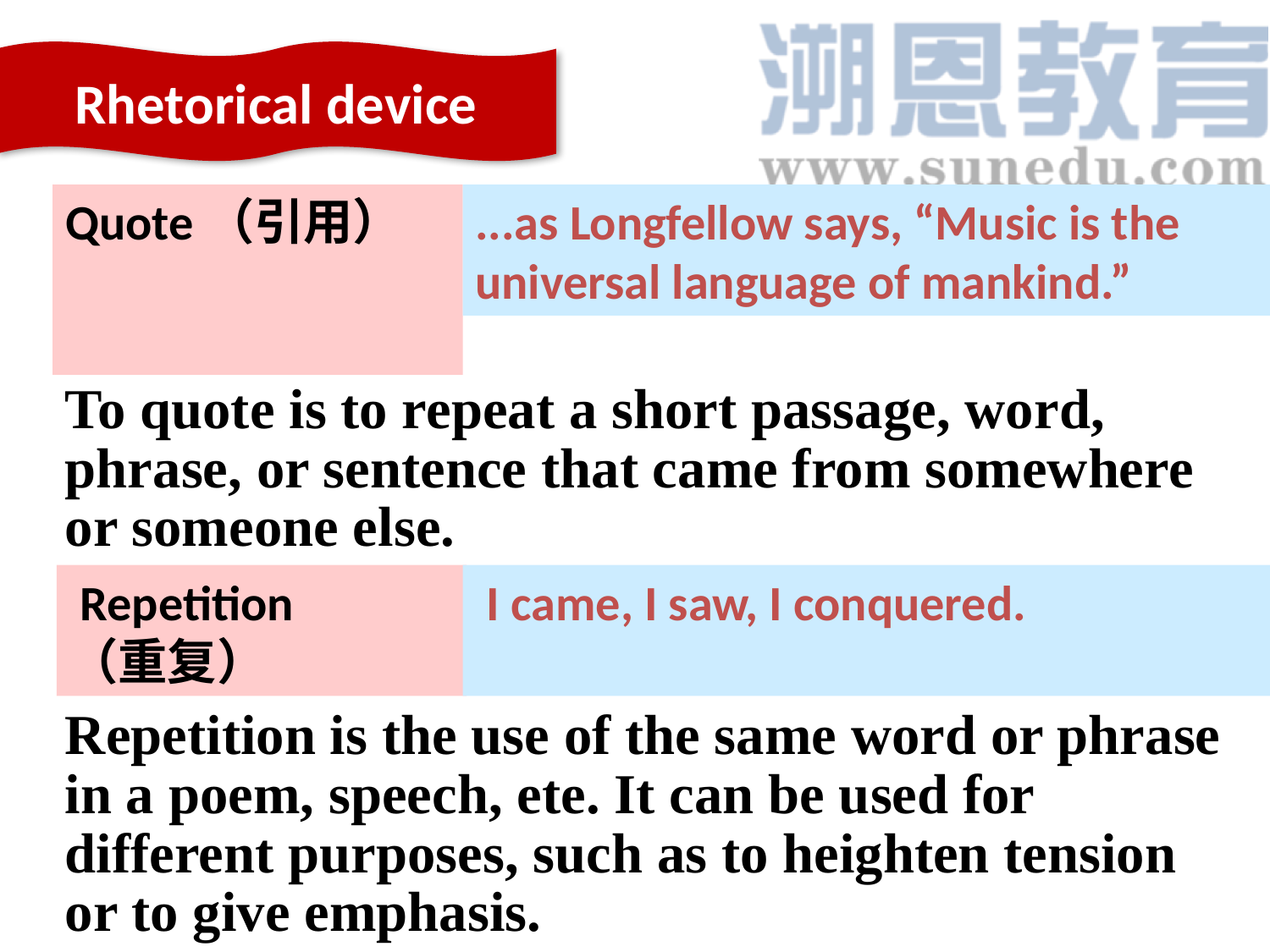

Rhetorical device
Quote（引用）

...as Longfellow says, “Music is the universal language of mankind.”
To quote is to repeat a short passage, word, phrase, or sentence that came from somewhere or someone else.
 Repetition
（重复）
 I came, I saw, I conquered.

Repetition is the use of the same word or phrase in a poem, speech, ete. It can be used for different purposes, such as to heighten tension or to give emphasis.